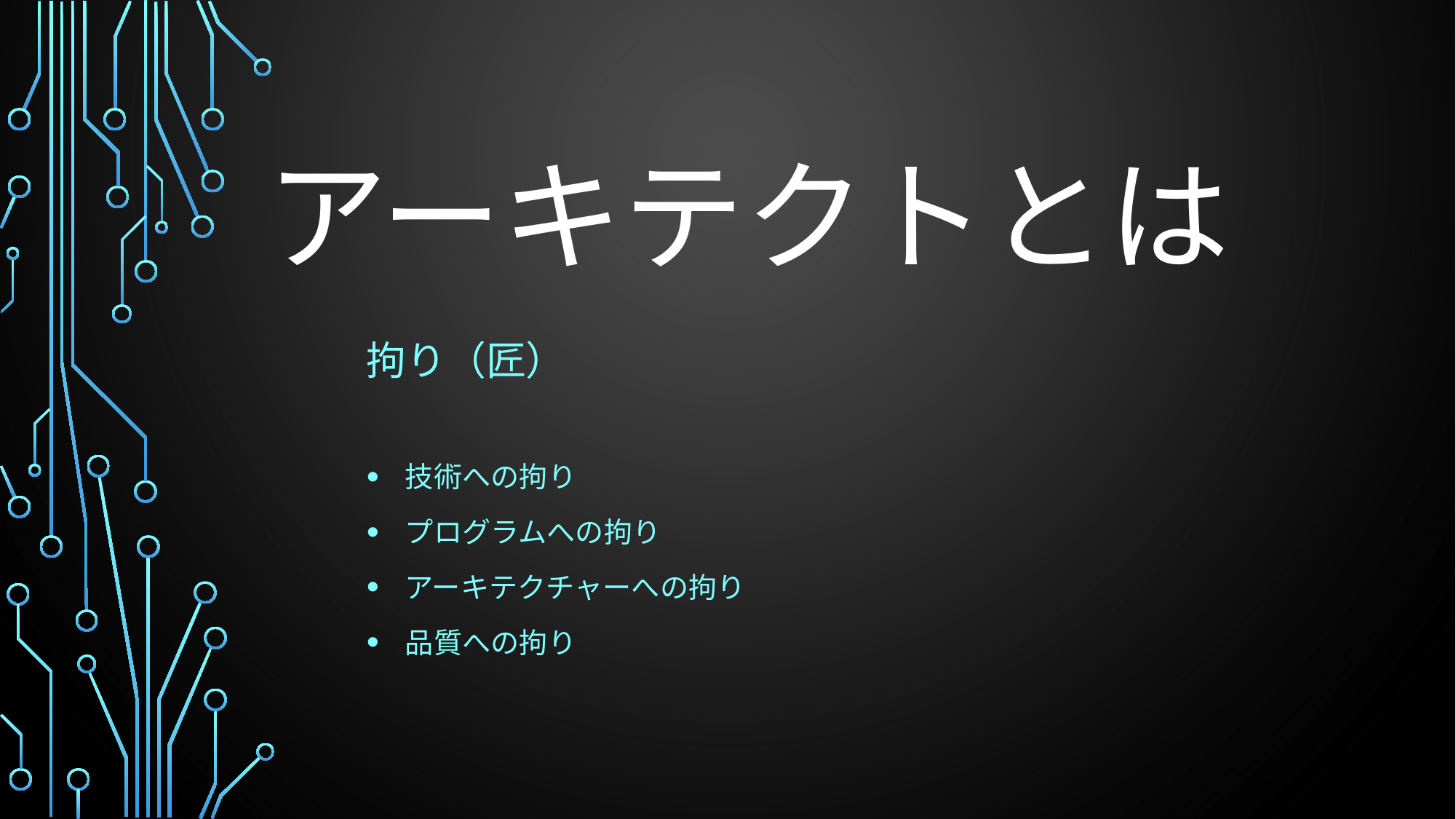

# アーキテクトとは
拘り（匠）

技術への拘り
プログラムへの拘り
アーキテクチャーへの拘り
品質への拘り